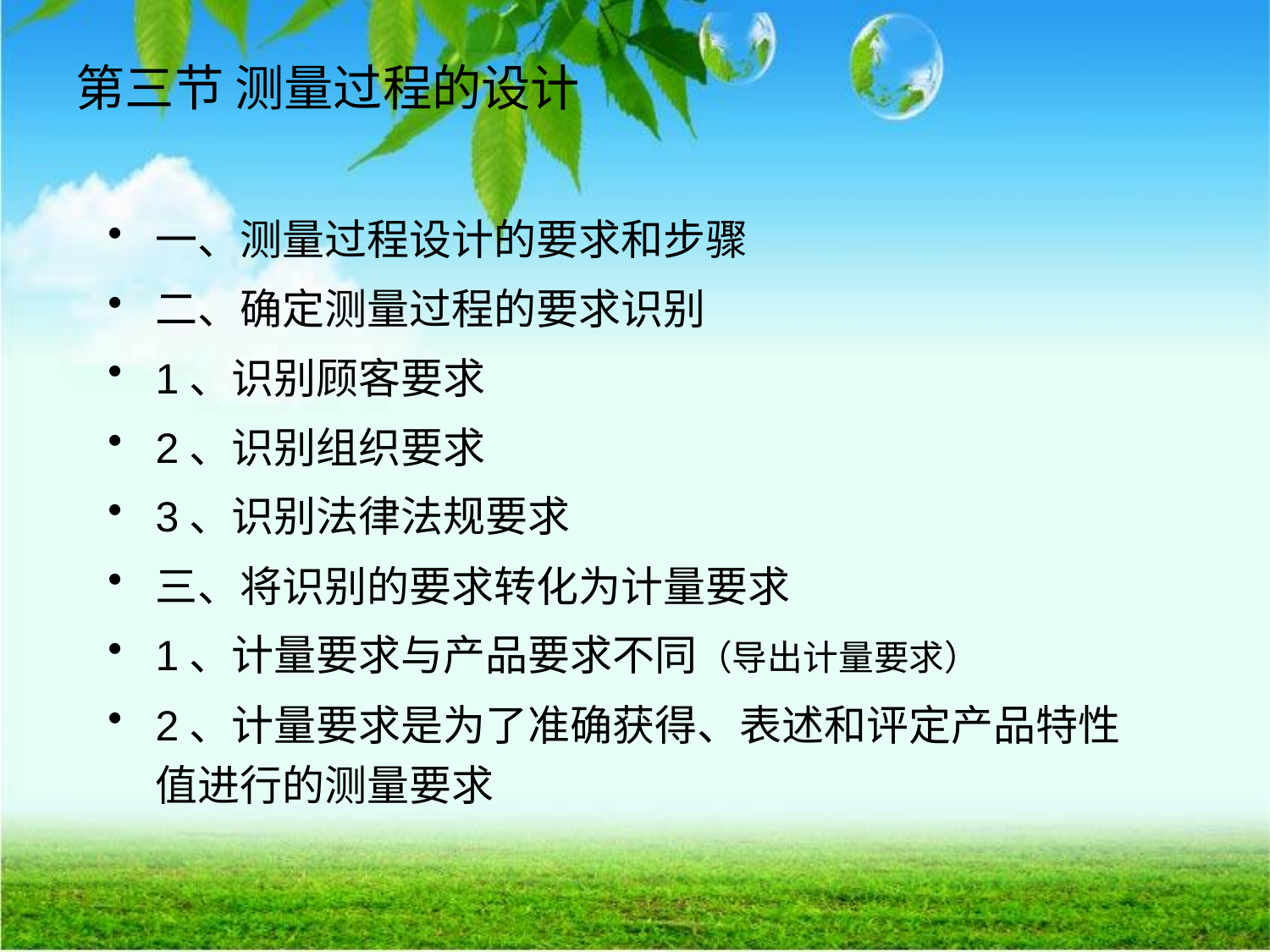

# 第三节 测量过程的设计
一、测量过程设计的要求和步骤
二、确定测量过程的要求识别
1、识别顾客要求
2、识别组织要求
3、识别法律法规要求
三、将识别的要求转化为计量要求
1、计量要求与产品要求不同（导出计量要求）
2、计量要求是为了准确获得、表述和评定产品特性值进行的测量要求